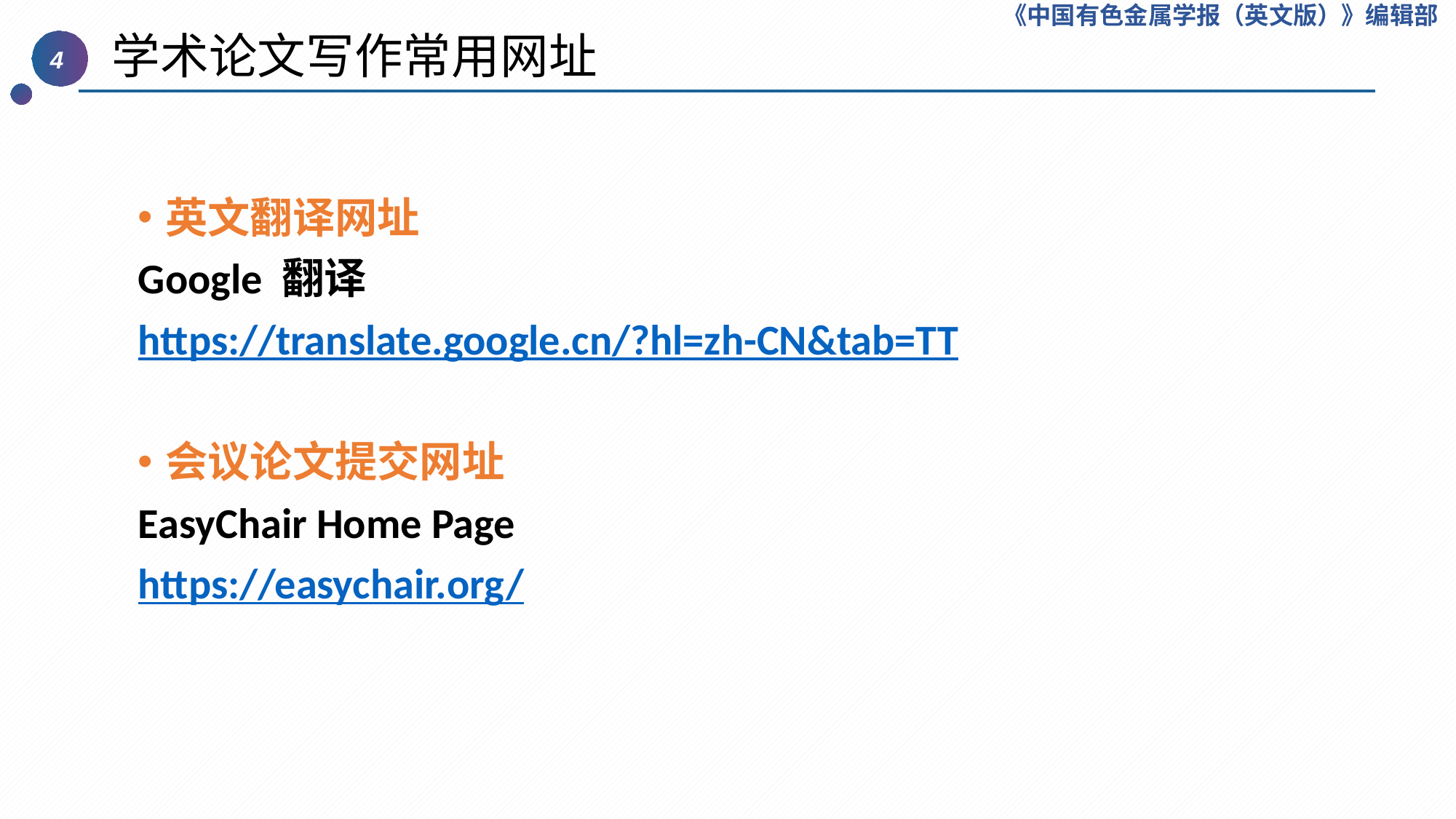

《中国有色金属学报（英文版）》编辑部

      学术论文写作常用网址

4

英文翻译网址
Google 翻译
https://translate.google.cn/?hl=zh-CN&tab=TT

会议论文提交网址
EasyChair Home Page
https://easychair.org/